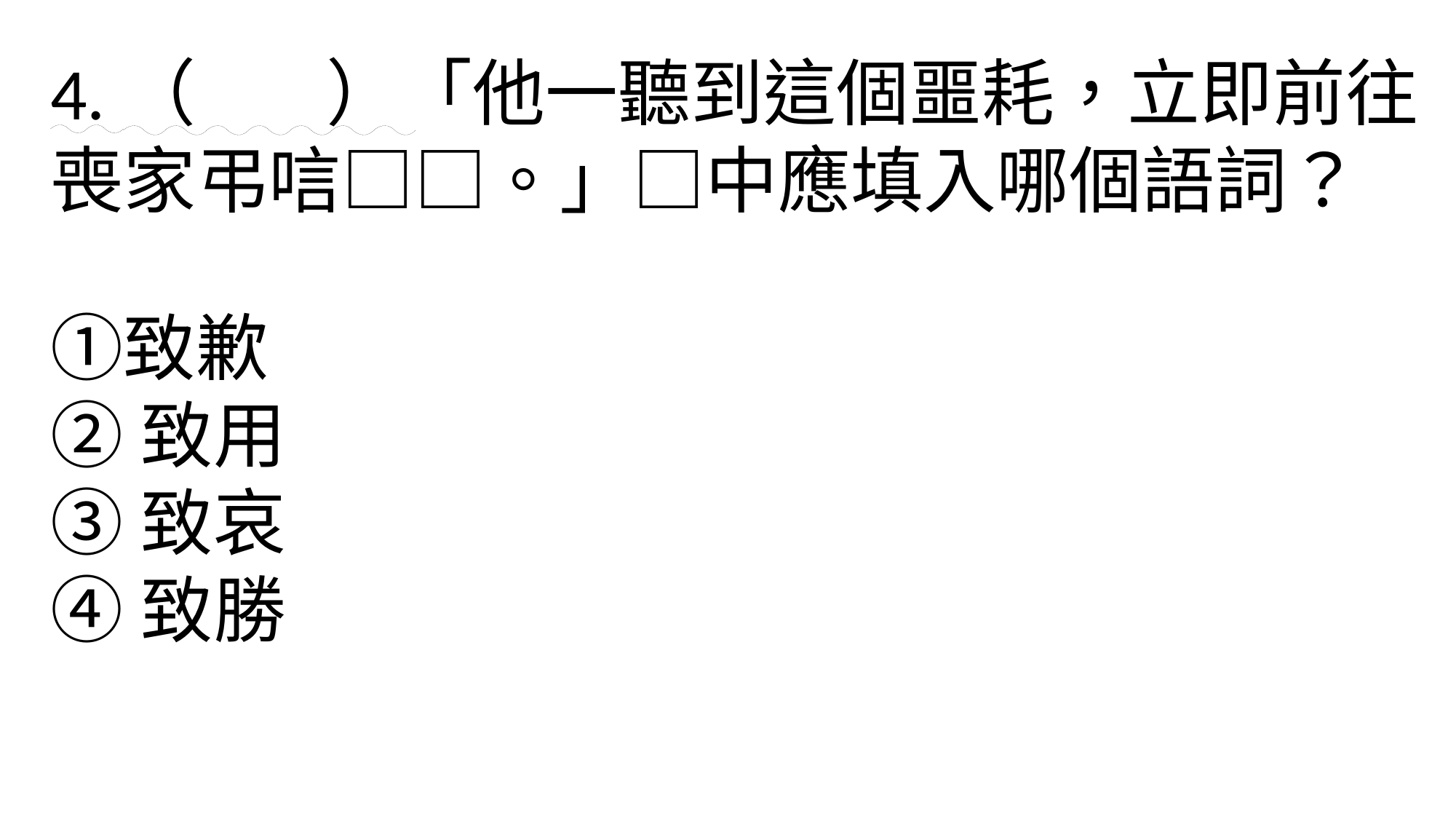

4.（        ）「他一聽到這個噩耗，立即前往喪家弔唁□□。」□中應填入哪個語詞？　
①致歉
②致用
③致哀
④致勝